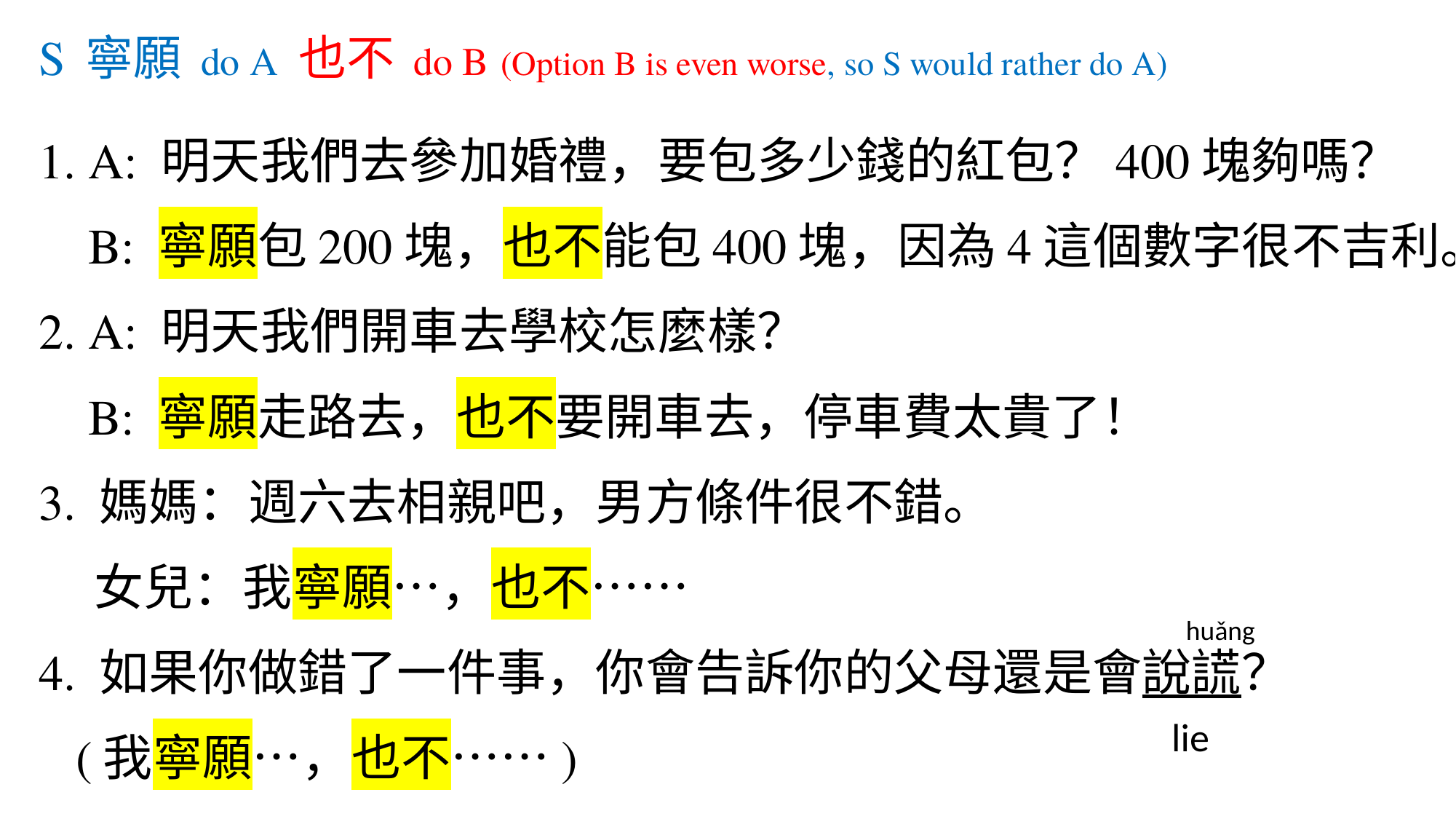

# S 寧願 do A 也不 do B (Option B is even worse, so S would rather do A)
1. A: 明天我們去參加婚禮，要包多少錢的紅包？400塊夠嗎？
    B: 寧願包200塊，也不能包400塊，因為4這個數字很不吉利。
2. A: 明天我們開車去學校怎麼樣？
    B: 寧願走路去，也不要開車去，停車費太貴了！
3. 媽媽：週六去相親吧，男方條件很不錯。
    女兒：我寧願…，也不……
4. 如果你做錯了一件事，你會告訴你的父母還是會說謊？
   (我寧願…，也不……)

huǎng
lie